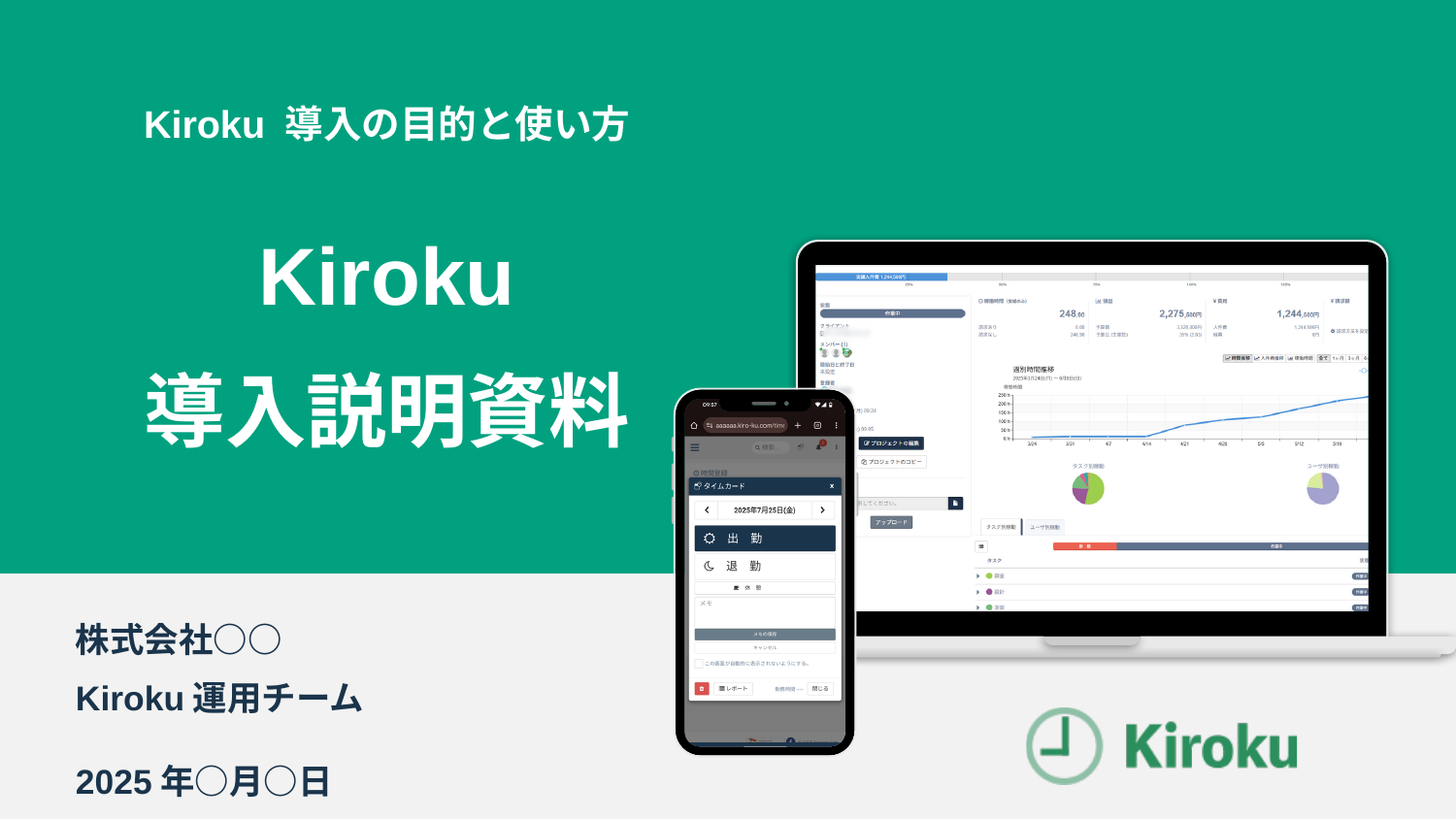

Kiroku 導入の目的と使い方
Kiroku
導入説明資料

株式会社○○
Kiroku運用チーム

2025年○月○日